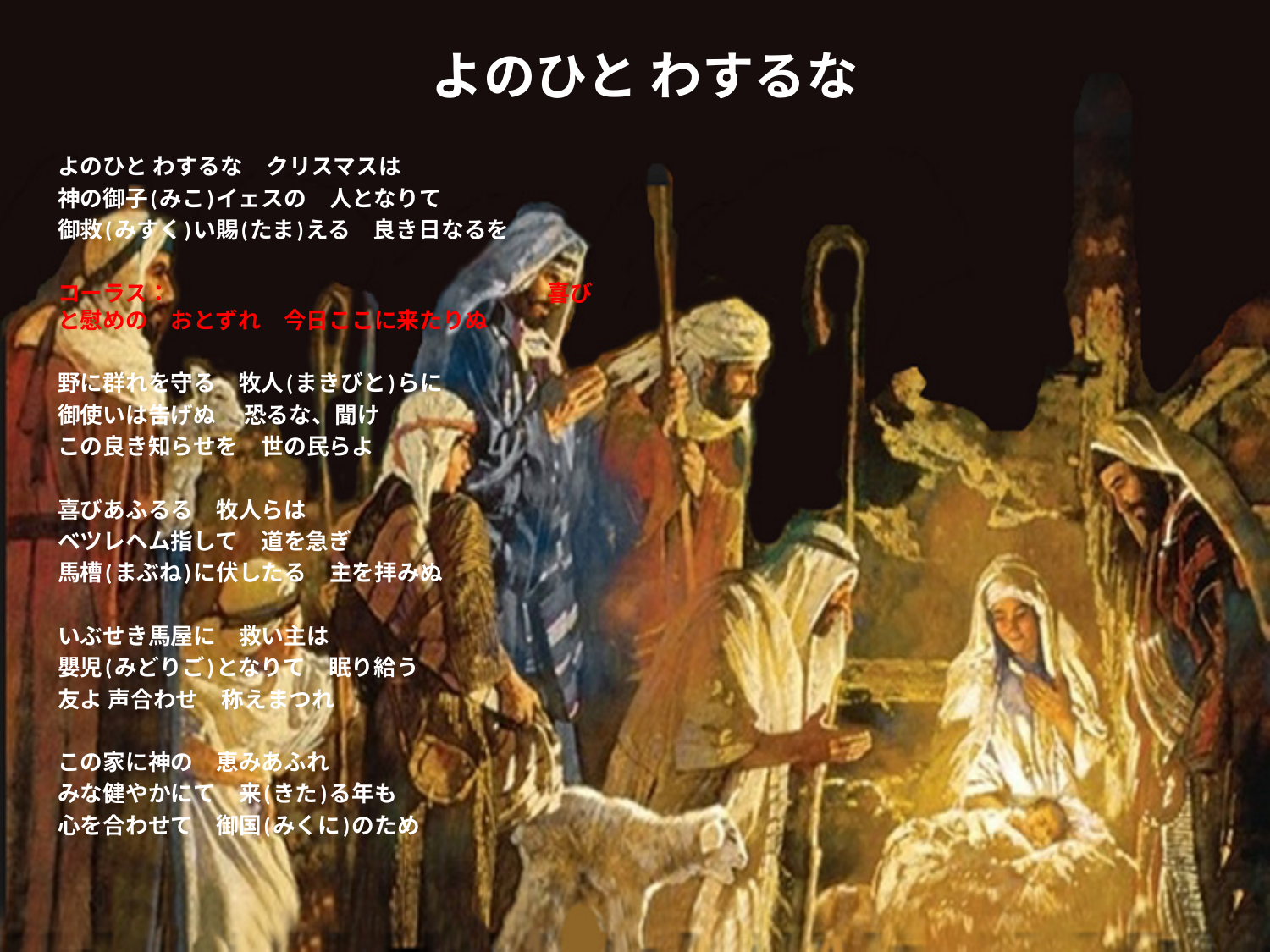

# よのひと わするな
よのひと わするな　クリスマスは
神の御子(みこ)イェスの　人となりて
御救(みすく)い賜(たま)える　良き日なるを

コーラス：                                                                          喜びと慰めの　おとずれ　今日ここに来たりぬ

野に群れを守る　牧人(まきびと)らに
御使いは告げぬ　 恐るな、聞け
この良き知らせを　世の民らよ

喜びあふるる　牧人らは
ベツレヘム指して　道を急ぎ
馬槽(まぶね)に伏したる　主を拝みぬ

いぶせき馬屋に　救い主は
嬰児(みどりご)となりて　眠り給う
友よ 声合わせ　称えまつれ

この家に神の　恵みあふれ
みな健やかにて　来(きた)る年も
心を合わせて　御国(みくに)のため